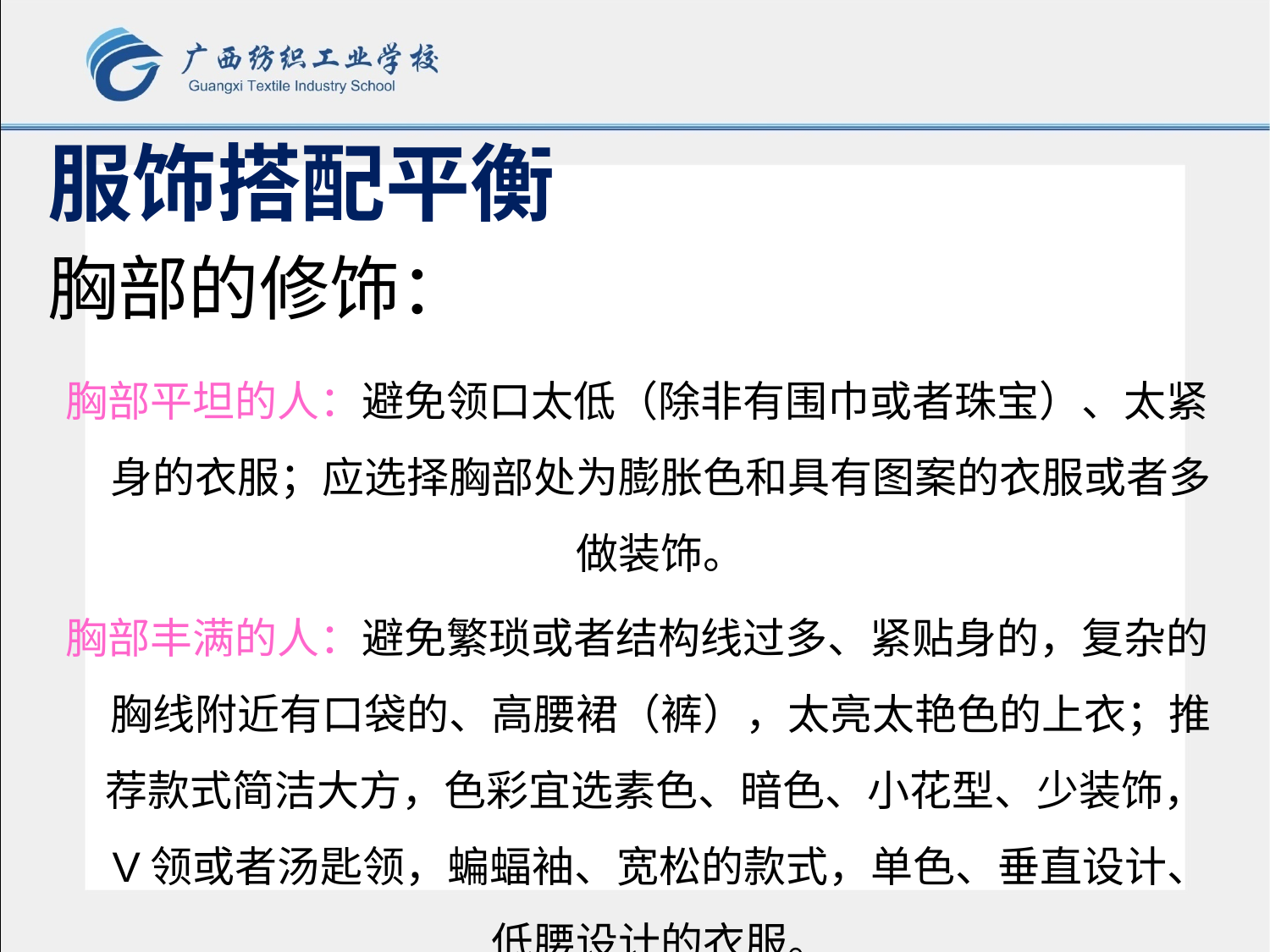

# 服饰搭配平衡
胸部的修饰：
胸部平坦的人：避免领口太低（除非有围巾或者珠宝）、太紧身的衣服；应选择胸部处为膨胀色和具有图案的衣服或者多做装饰。
胸部丰满的人：避免繁琐或者结构线过多、紧贴身的，复杂的胸线附近有口袋的、高腰裙（裤），太亮太艳色的上衣；推荐款式简洁大方，色彩宜选素色、暗色、小花型、少装饰，V领或者汤匙领，蝙蝠袖、宽松的款式，单色、垂直设计、低腰设计的衣服。